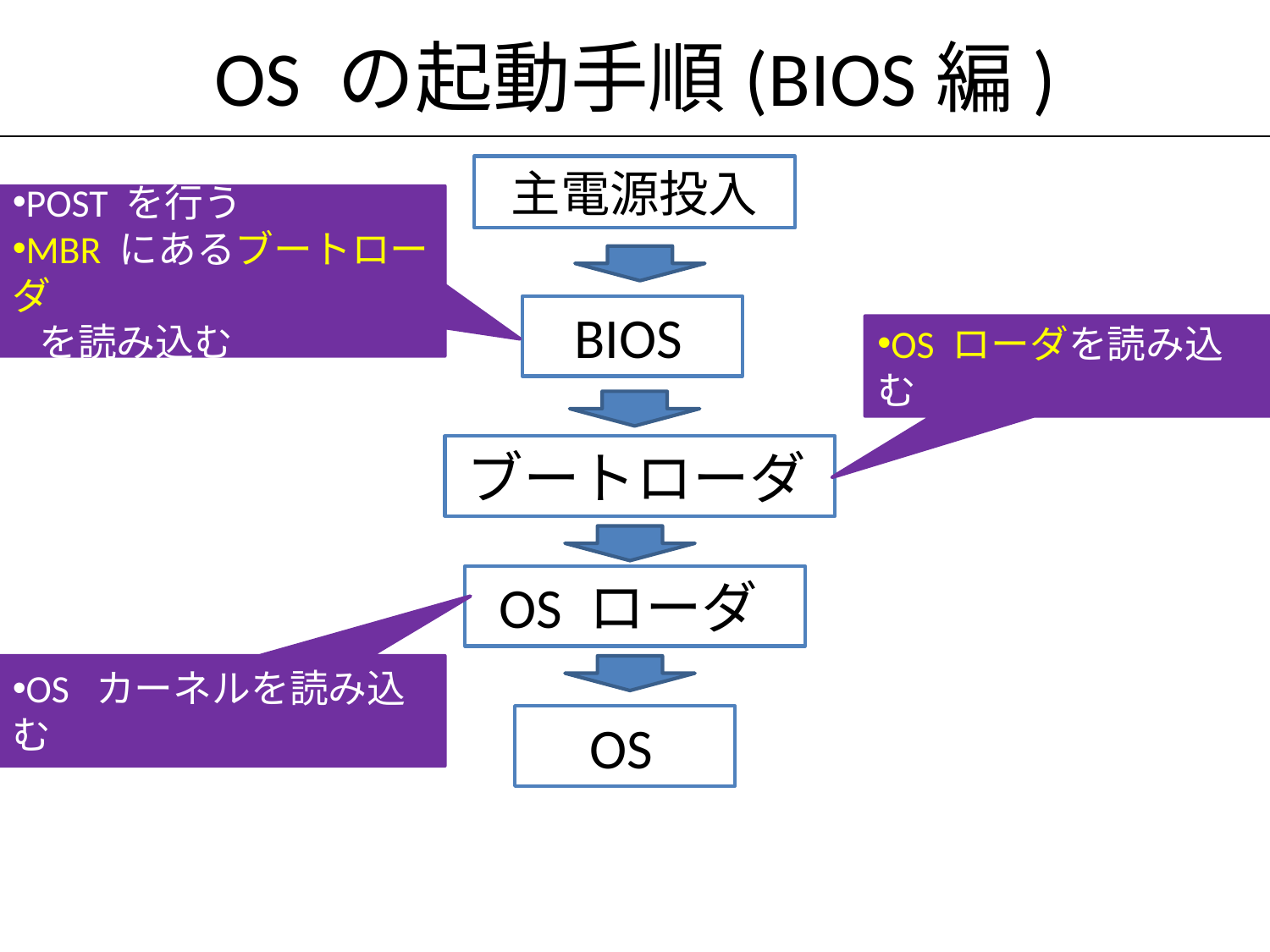

# OS の起動手順(BIOS編)
主電源投入
POST を行う
MBR にあるブートローダ
  を読み込む

BIOS
OS ローダを読み込む

ブートローダ

OS ローダ
OS  カーネルを読み込む

OS